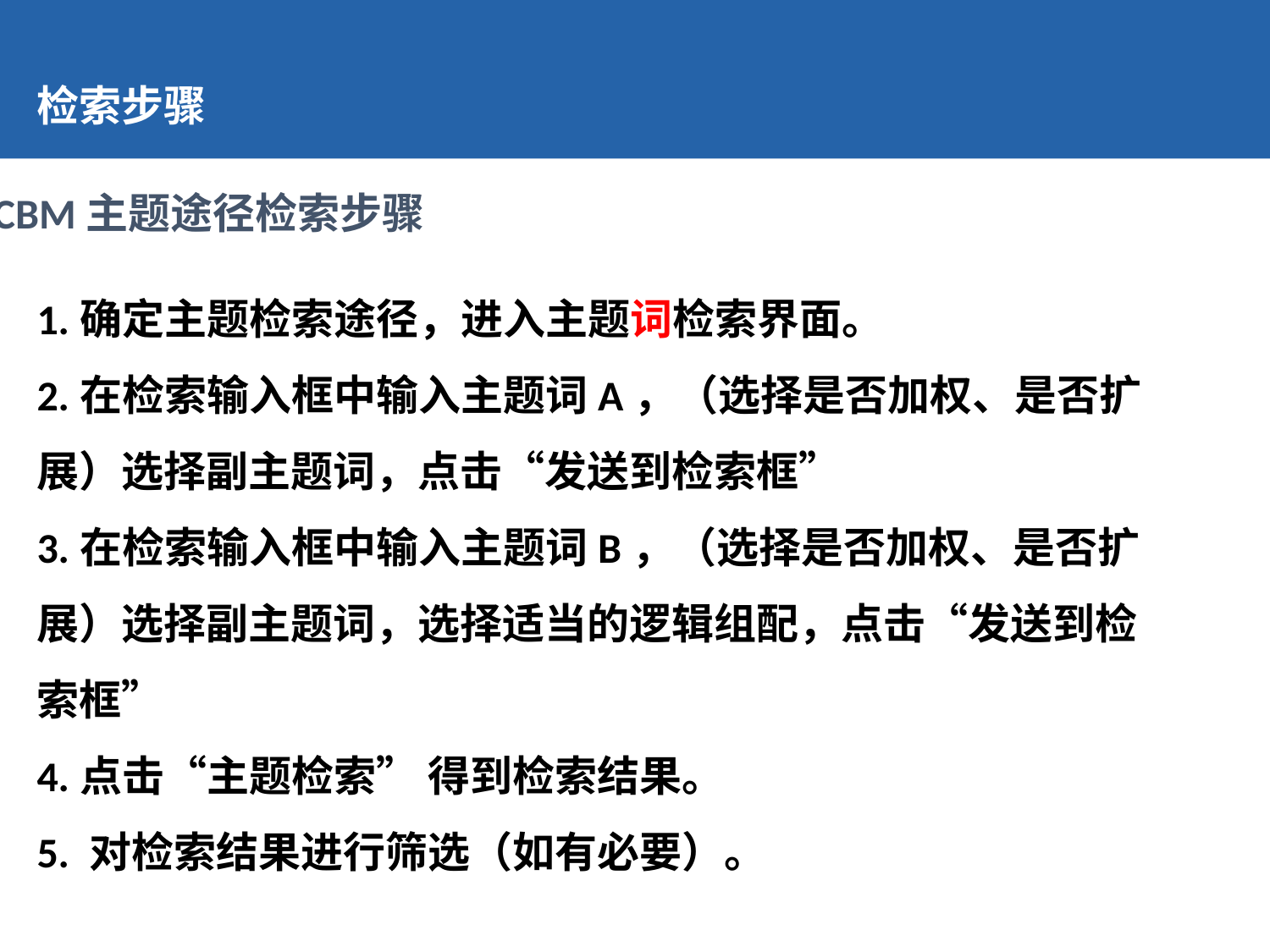

检索步骤
CBM主题途径检索步骤
1.确定主题检索途径，进入主题词检索界面。
2.在检索输入框中输入主题词A，（选择是否加权、是否扩展）选择副主题词，点击“发送到检索框”
3.在检索输入框中输入主题词B，（选择是否加权、是否扩展）选择副主题词，选择适当的逻辑组配，点击“发送到检索框”
4.点击“主题检索” 得到检索结果。
5. 对检索结果进行筛选（如有必要）。